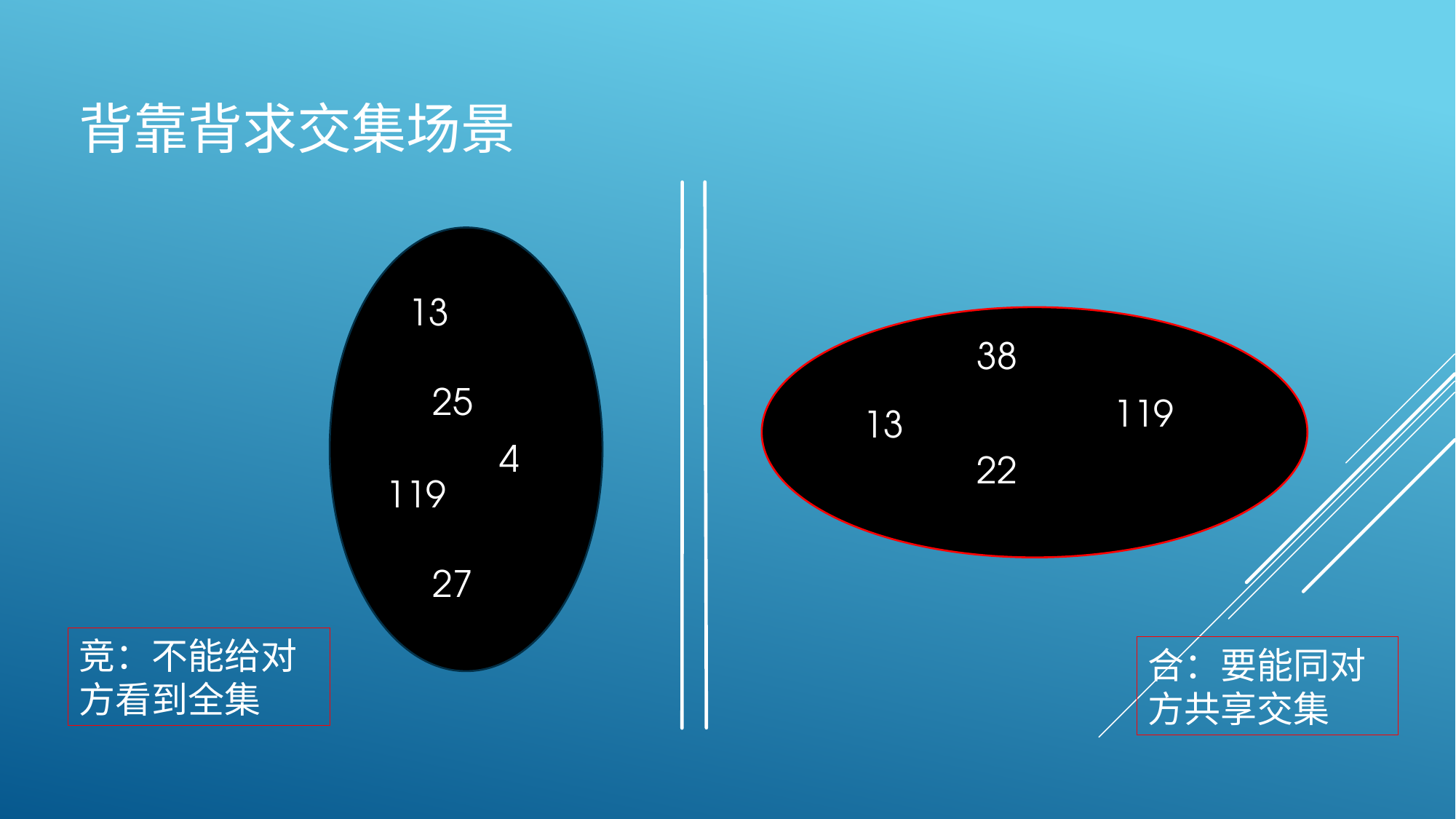

# 背靠背求交集场景

13

38
25
119
13
4
22
119
27
竞：不能给对方看到全集
合：要能同对方共享交集